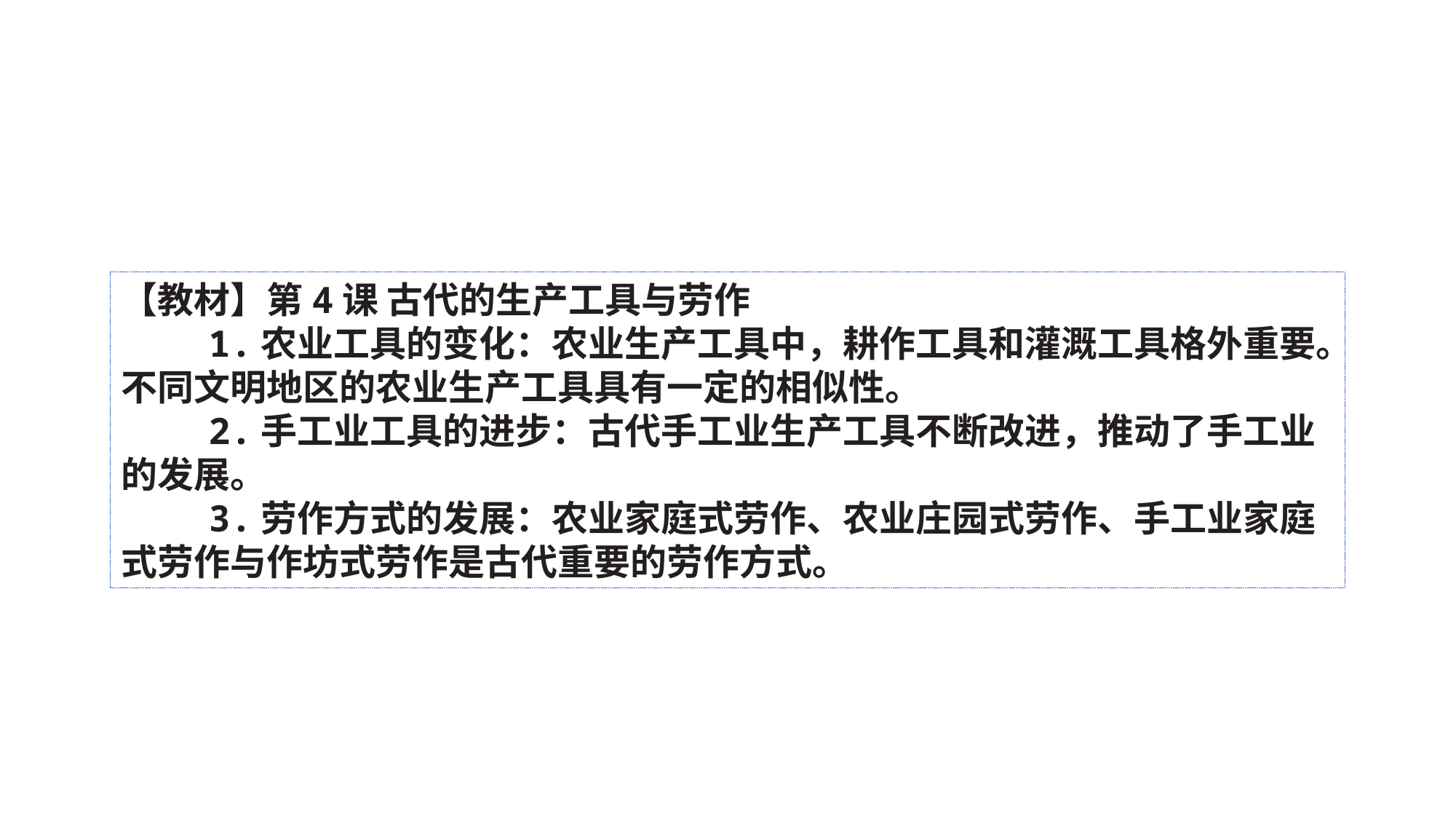

【教材】第4课 古代的生产工具与劳作
    1.农业工具的变化：农业生产工具中，耕作工具和灌溉工具格外重要。不同文明地区的农业生产工具具有一定的相似性。
    2.手工业工具的进步：古代手工业生产工具不断改进，推动了手工业的发展。
    3.劳作方式的发展：农业家庭式劳作、农业庄园式劳作、手工业家庭式劳作与作坊式劳作是古代重要的劳作方式。